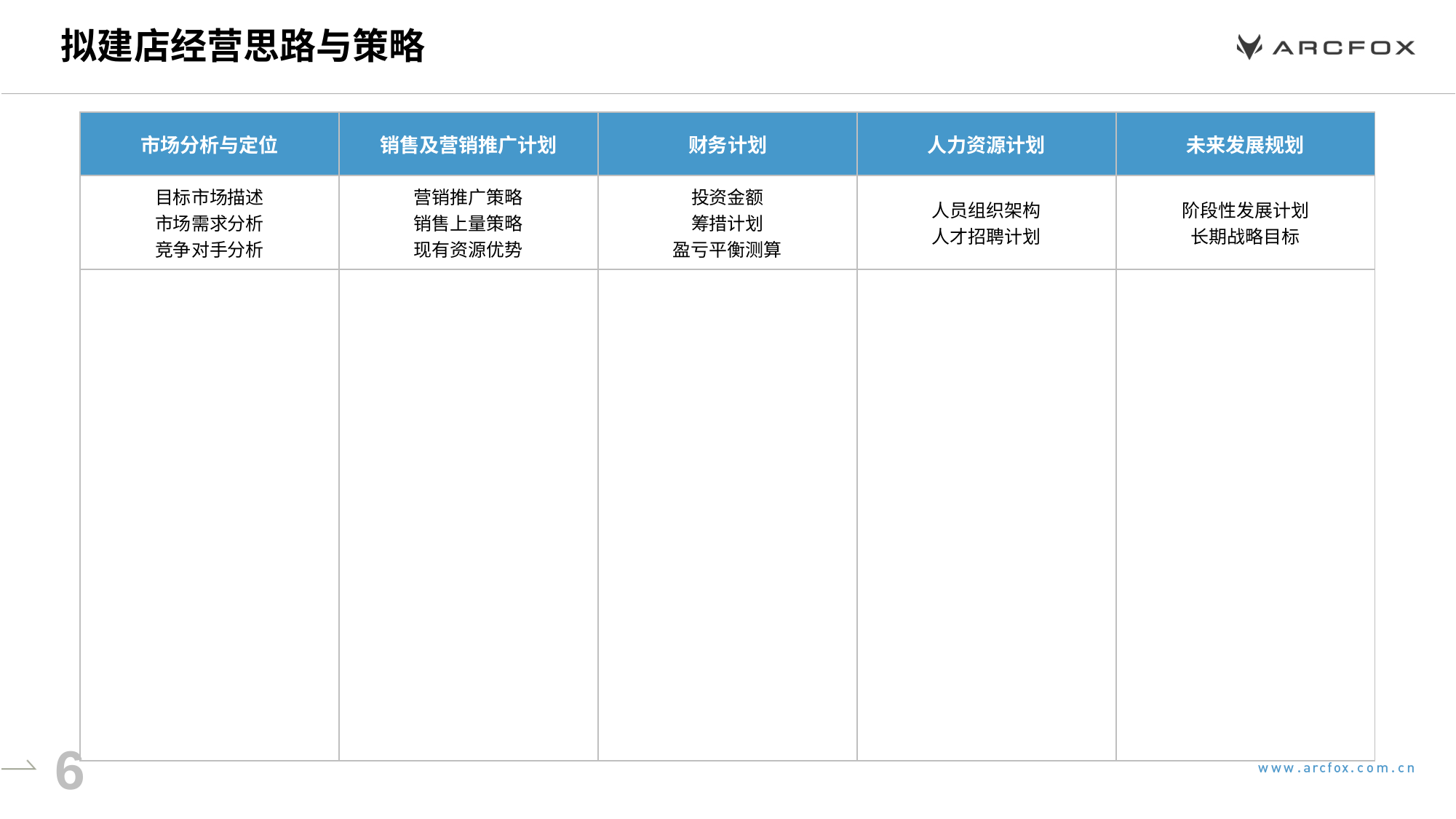

# 拟建店经营思路与策略
| 市场分析与定位 | 销售及营销推广计划 | 财务计划 | 人力资源计划 | 未来发展规划 |
| --- | --- | --- | --- | --- |
| 目标市场描述 市场需求分析 竞争对手分析 | 营销推广策略 销售上量策略 现有资源优势 | 投资金额 筹措计划 盈亏平衡测算 | 人员组织架构 人才招聘计划 | 阶段性发展计划 长期战略目标 |
|  |  |  |  |  |